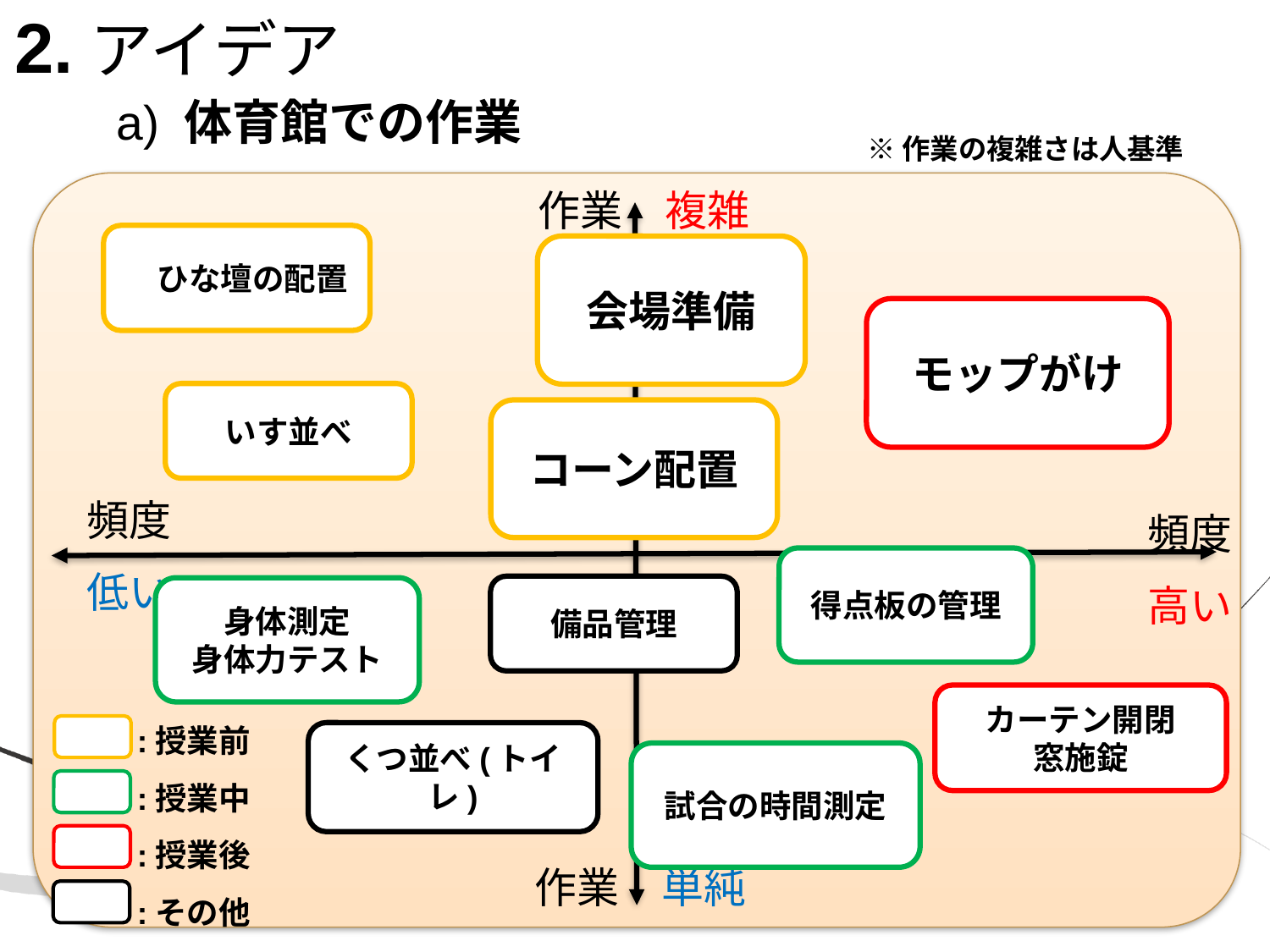

# 2.アイデア
a) 体育館での作業
※作業の複雑さは人基準

作業　複雑
　ひな壇の配置
会場準備
会場準備
モップがけ
モップがけ
いす並べ
コーン配置
コーン配置
　頻度

　低い
　　頻度

　　高い
得点板の管理
備品管理
身体測定
身体力テスト
カーテン開閉
窓施錠
:授業前
:授業中
:授業後
:その他

くつ並べ(トイレ)
試合の時間測定

作業　単純